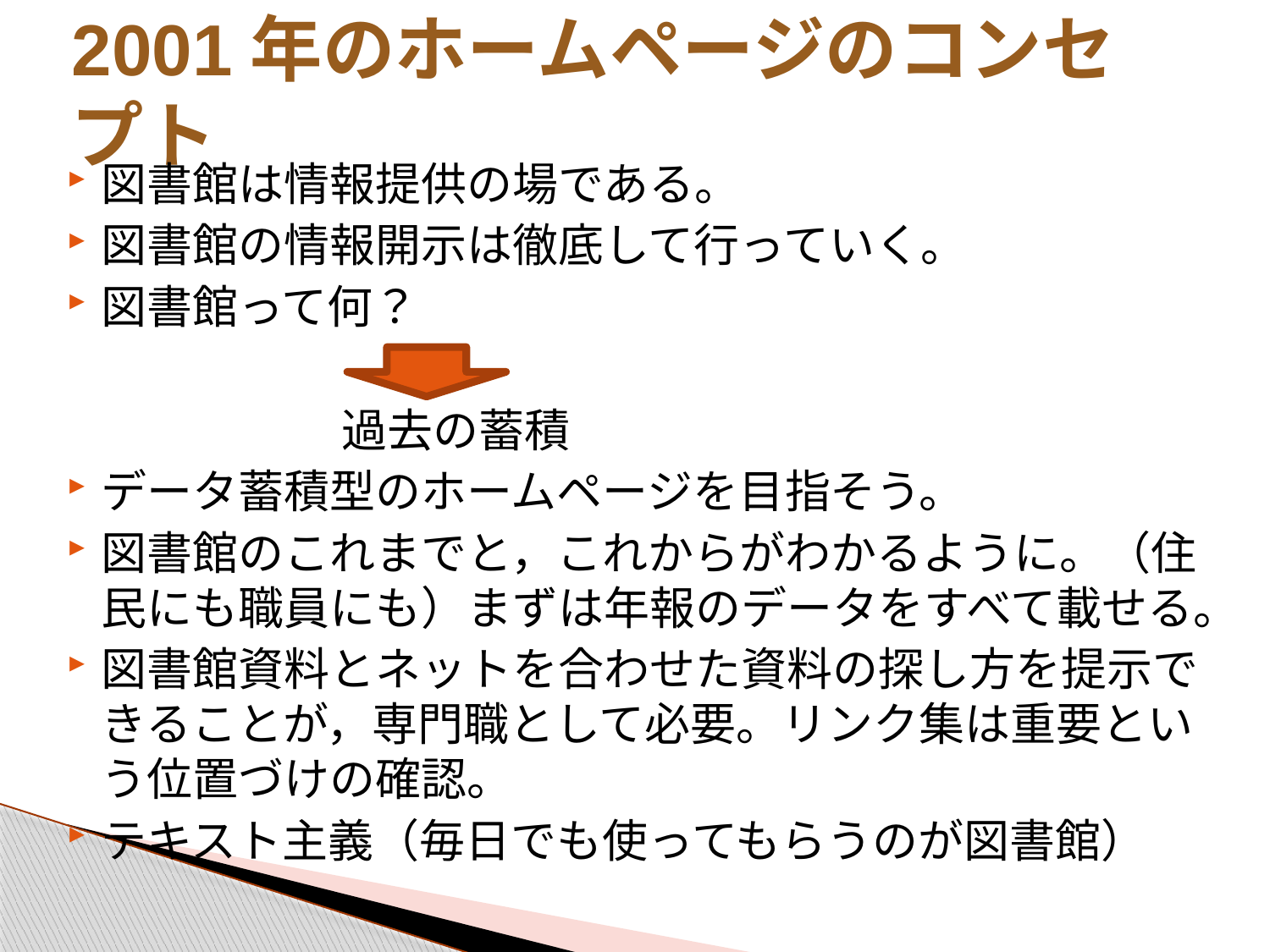

# 2001年のホームページのコンセプト
図書館は情報提供の場である。
図書館の情報開示は徹底して行っていく。
図書館って何？

　　　　　　過去の蓄積
データ蓄積型のホームページを目指そう。
図書館のこれまでと，これからがわかるように。（住民にも職員にも）まずは年報のデータをすべて載せる。
図書館資料とネットを合わせた資料の探し方を提示できることが，専門職として必要。リンク集は重要という位置づけの確認。
テキスト主義（毎日でも使ってもらうのが図書館）